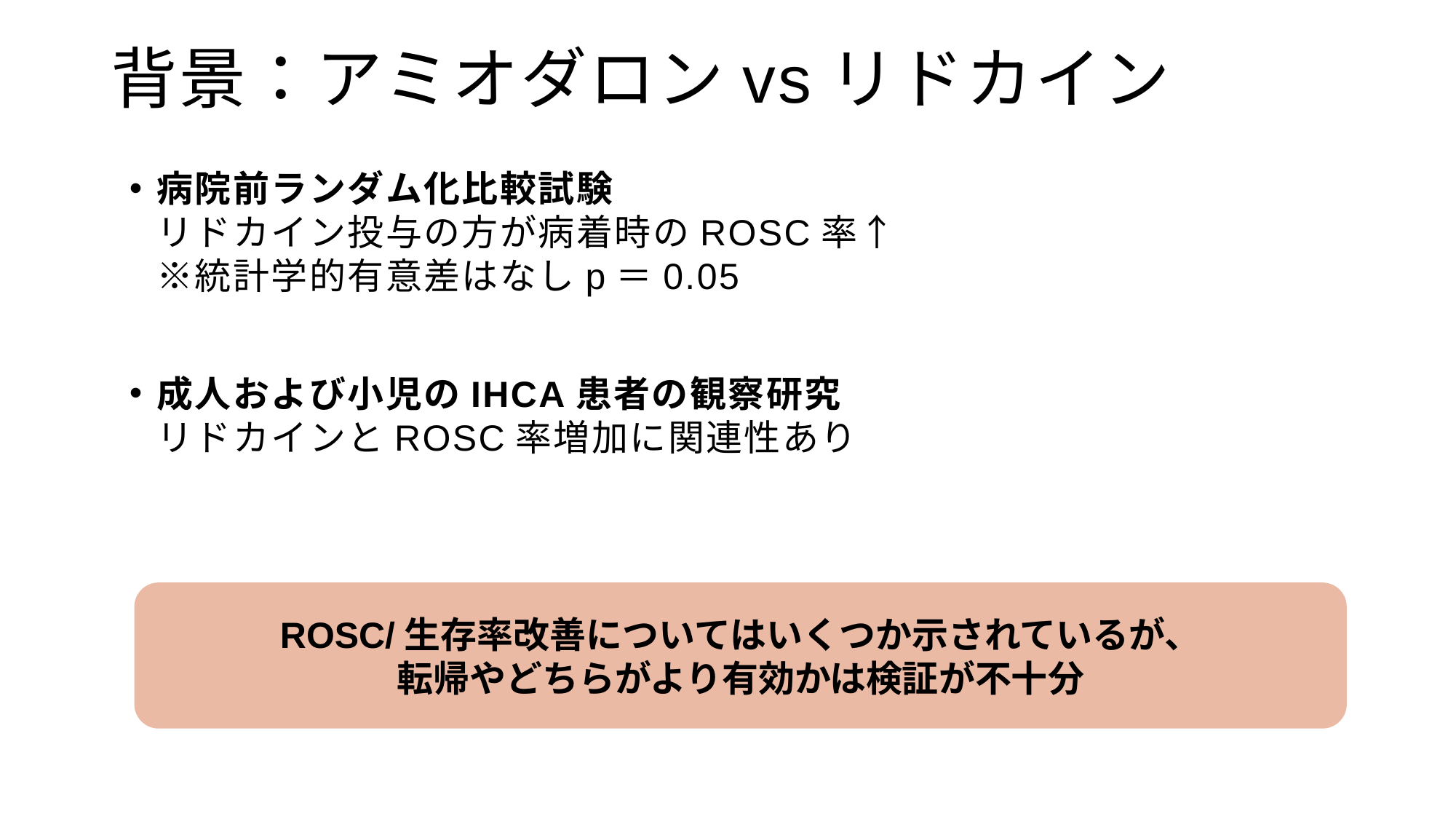

# 背景：アミオダロンvsリドカイン
病院前ランダム化比較試験
リドカイン投与の方が病着時のROSC率↑
※統計学的有意差はなしp＝0.05

成人および小児のIHCA患者の観察研究
リドカインとROSC率増加に関連性あり

ROSC/生存率改善についてはいくつか示されているが、
転帰やどちらがより有効かは検証が不十分